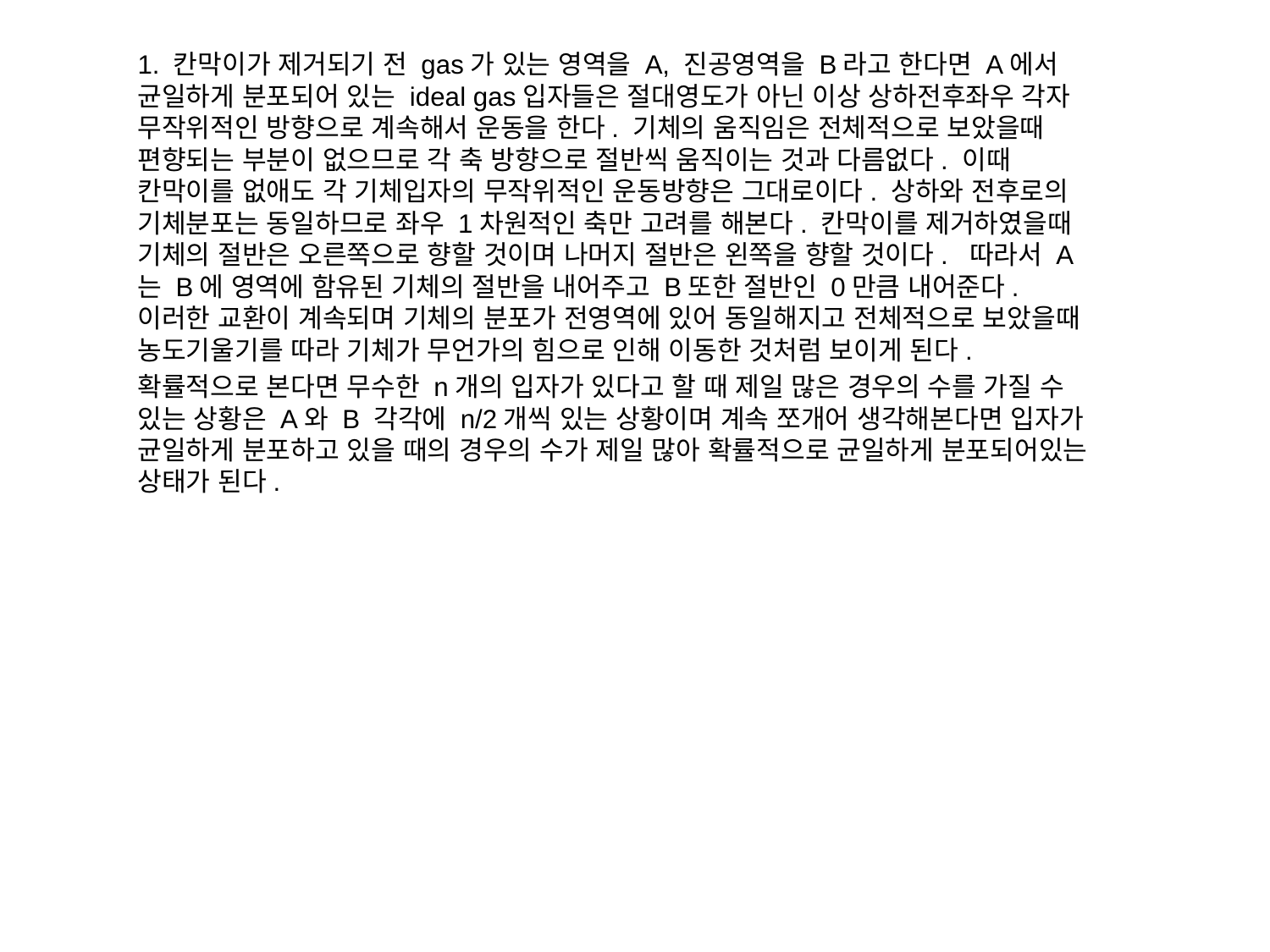

1. 칸막이가 제거되기 전 gas가 있는 영역을 A, 진공영역을 B라고 한다면 A에서 균일하게 분포되어 있는 ideal gas입자들은 절대영도가 아닌 이상 상하전후좌우 각자 무작위적인 방향으로 계속해서 운동을 한다. 기체의 움직임은 전체적으로 보았을때 편향되는 부분이 없으므로 각 축 방향으로 절반씩 움직이는 것과 다름없다. 이때 칸막이를 없애도 각 기체입자의 무작위적인 운동방향은 그대로이다. 상하와 전후로의 기체분포는 동일하므로 좌우 1차원적인 축만 고려를 해본다. 칸막이를 제거하였을때 기체의 절반은 오른쪽으로 향할 것이며 나머지 절반은 왼쪽을 향할 것이다.  따라서 A는 B에 영역에 함유된 기체의 절반을 내어주고 B또한 절반인 0만큼 내어준다. 이러한 교환이 계속되며 기체의 분포가 전영역에 있어 동일해지고 전체적으로 보았을때 농도기울기를 따라 기체가 무언가의 힘으로 인해 이동한 것처럼 보이게 된다.
확률적으로 본다면 무수한 n개의 입자가 있다고 할 때 제일 많은 경우의 수를 가질 수 있는 상황은 A와 B 각각에 n/2개씩 있는 상황이며 계속 쪼개어 생각해본다면 입자가 균일하게 분포하고 있을 때의 경우의 수가 제일 많아 확률적으로 균일하게 분포되어있는 상태가 된다.